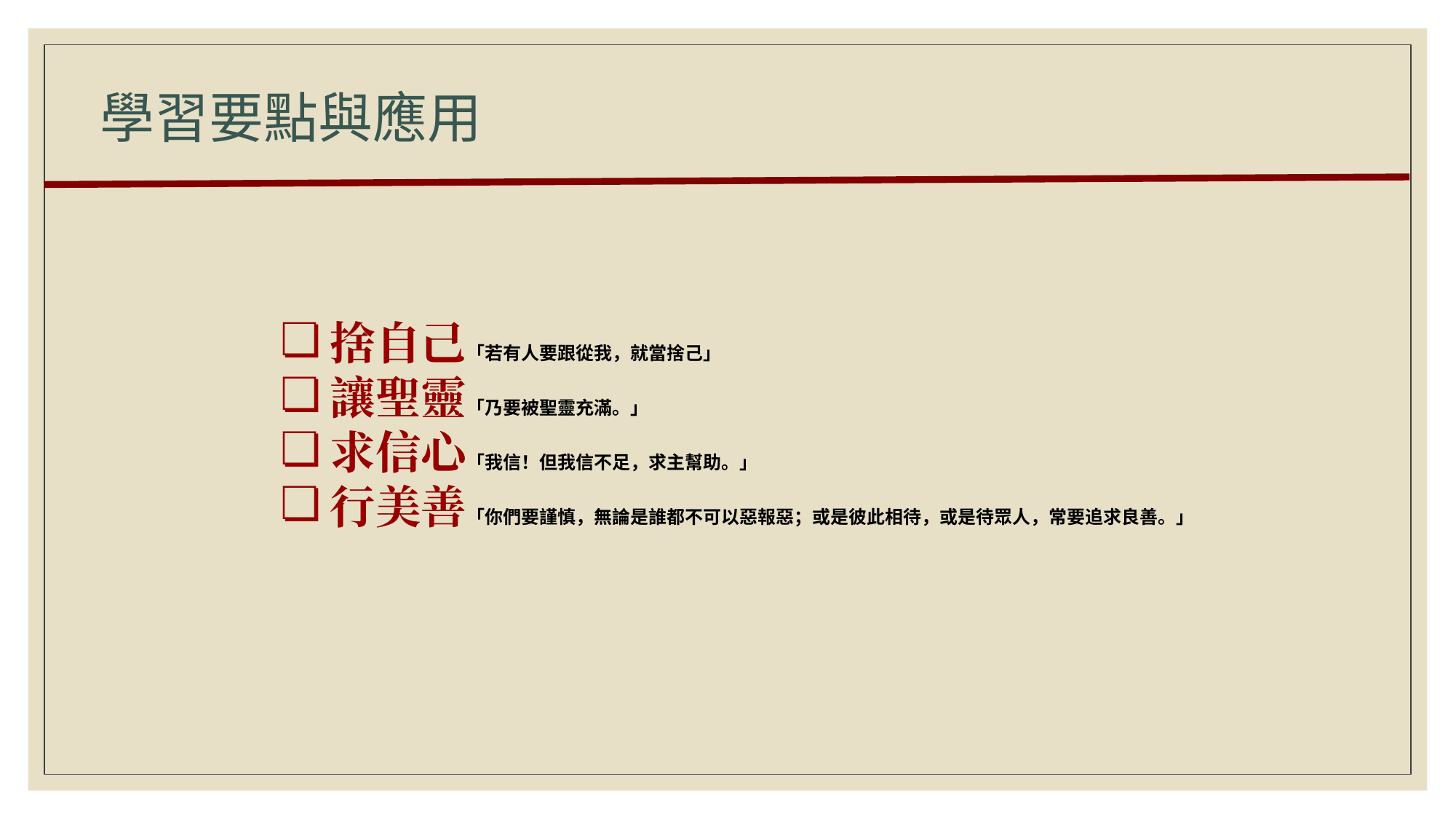

學習要點與應用
捨自己「若有人要跟從我，就當捨己」
讓聖靈「乃要被聖靈充滿。」
求信心「我信！但我信不足，求主幫助。」
行美善「你們要謹慎，無論是誰都不可以惡報惡；或是彼此相待，或是待眾人，常要追求良善。」